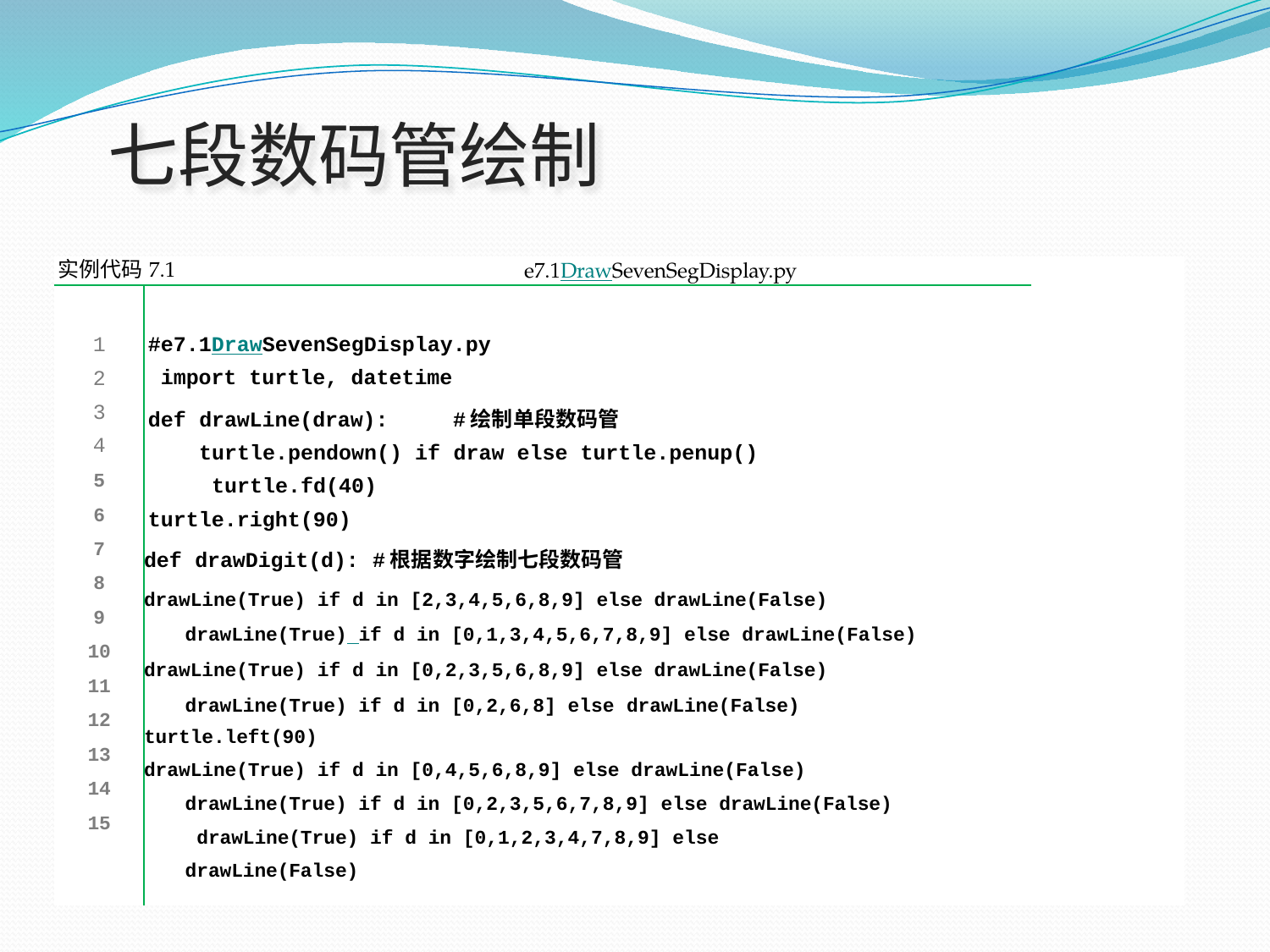

# 七段数码管绘制
| 实例代码7.1 |  | e7.1DrawSevenSegDisplay.py |  |
| --- | --- | --- | --- |
| 1 2 3 4 5 6 7 8 9 10 11 12 13 14 15 | #e7.1DrawSevenSegDisplay.py import turtle, datetime def drawLine(draw): #绘制单段数码管 turtle.pendown() if draw else turtle.penup() turtle.fd(40) turtle.right(90) def drawDigit(d): #根据数字绘制七段数码管 drawLine(True) if d in [2,3,4,5,6,8,9] else drawLine(False) drawLine(True) if d in [0,1,3,4,5,6,7,8,9] else drawLine(False) drawLine(True) if d in [0,2,3,5,6,8,9] else drawLine(False) drawLine(True) if d in [0,2,6,8] else drawLine(False) turtle.left(90) drawLine(True) if d in [0,4,5,6,8,9] else drawLine(False) drawLine(True) if d in [0,2,3,5,6,7,8,9] else drawLine(False) drawLine(True) if d in [0,1,2,3,4,7,8,9] else drawLine(False) |  |  |